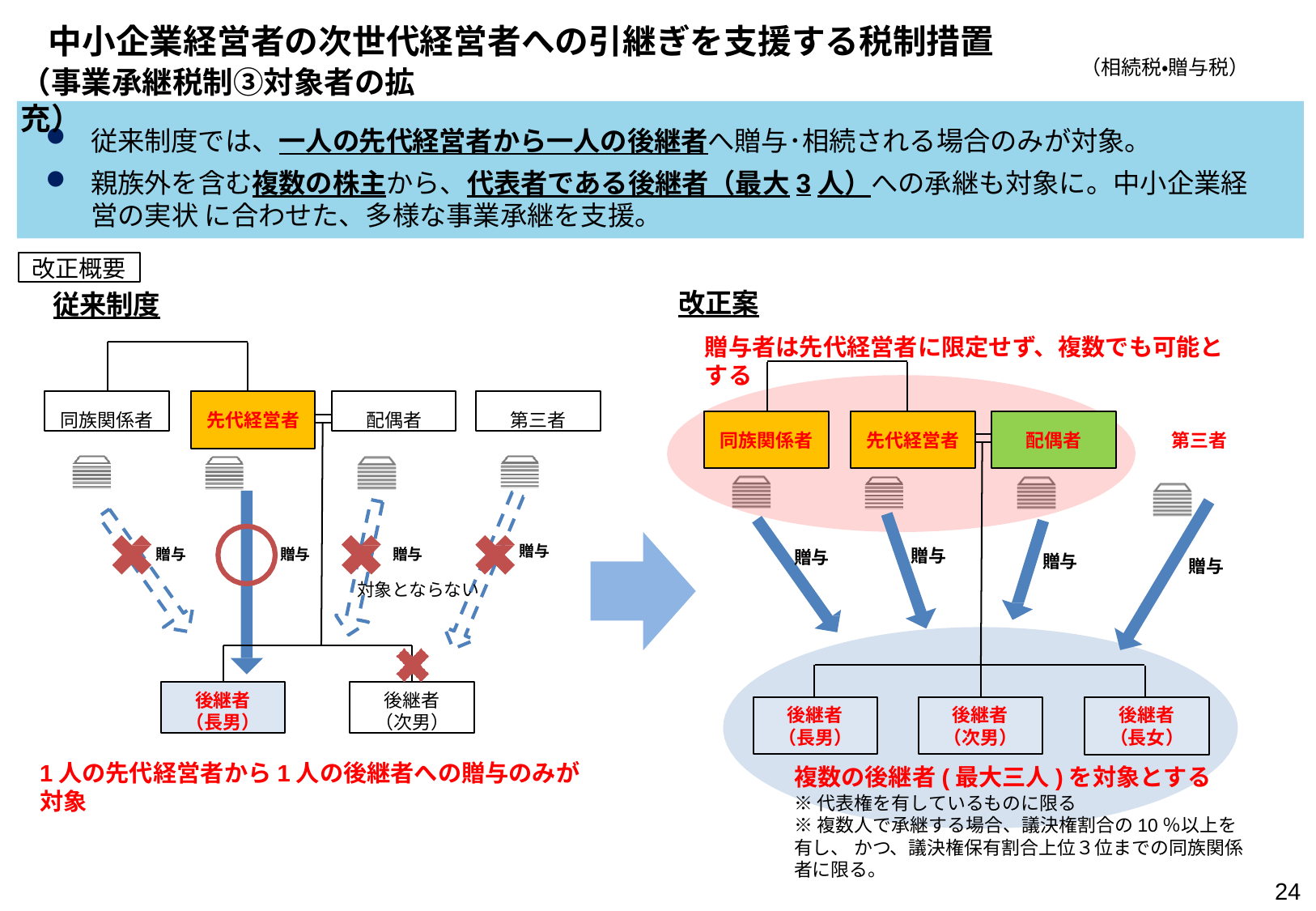

# 中小企業経営者の次世代経営者への引継ぎを支援する税制措置
（相続税・贈与税）
（事業承継税制③対象者の拡充）

従来制度では、一人の先代経営者から一人の後継者へ贈与･相続される場合のみが対象。
親族外を含む複数の株主から、代表者である後継者（最大3人）への承継も対象に。中小企業経営の実状 に合わせた、多様な事業承継を支援。
改正概要
改正案
贈与者は先代経営者に限定せず、複数でも可能とする
従来制度

同族関係者

配偶者
第三者
先代経営者

同族関係者
先代経営者
配偶者	第三者

贈与
贈与
贈与
贈与
対象とならない
贈与
贈与
贈与
贈与

後継者
（長男）
後継者
（次男）

後継者
（長男）
後継者
（次男）
後継者
（長女）
1人の先代経営者から1人の後継者への贈与のみが対象
複数の後継者(最大三人)を対象とする
※代表権を有しているものに限る
※複数人で承継する場合、議決権割合の10％以上を有し、 かつ、議決権保有割合上位３位までの同族関係者に限る。
24